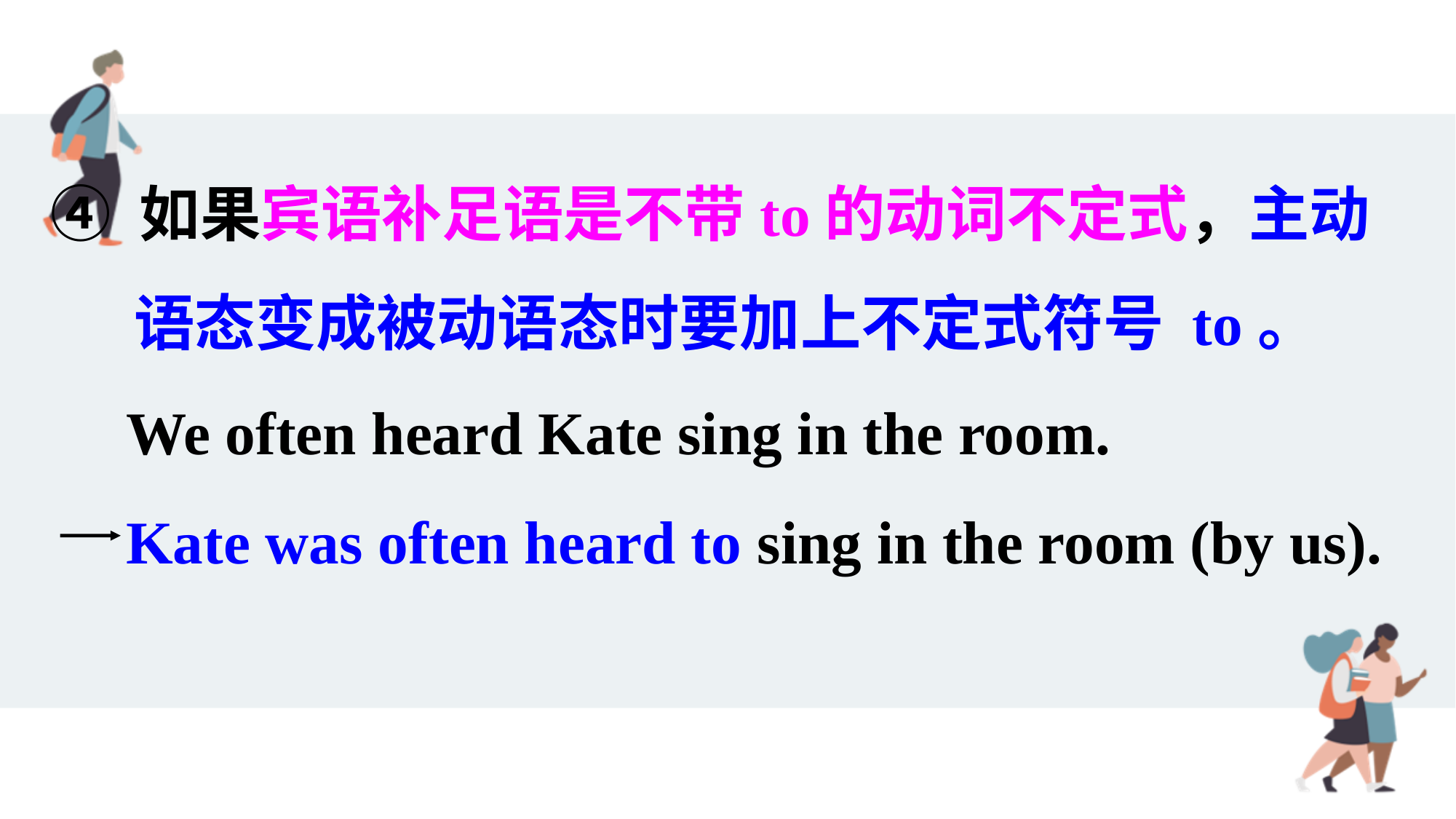

④ 如果宾语补足语是不带to的动词不定式，主动
     语态变成被动语态时要加上不定式符号 to。
     We often heard Kate sing in the room.
     Kate was often heard to sing in the room (by us).